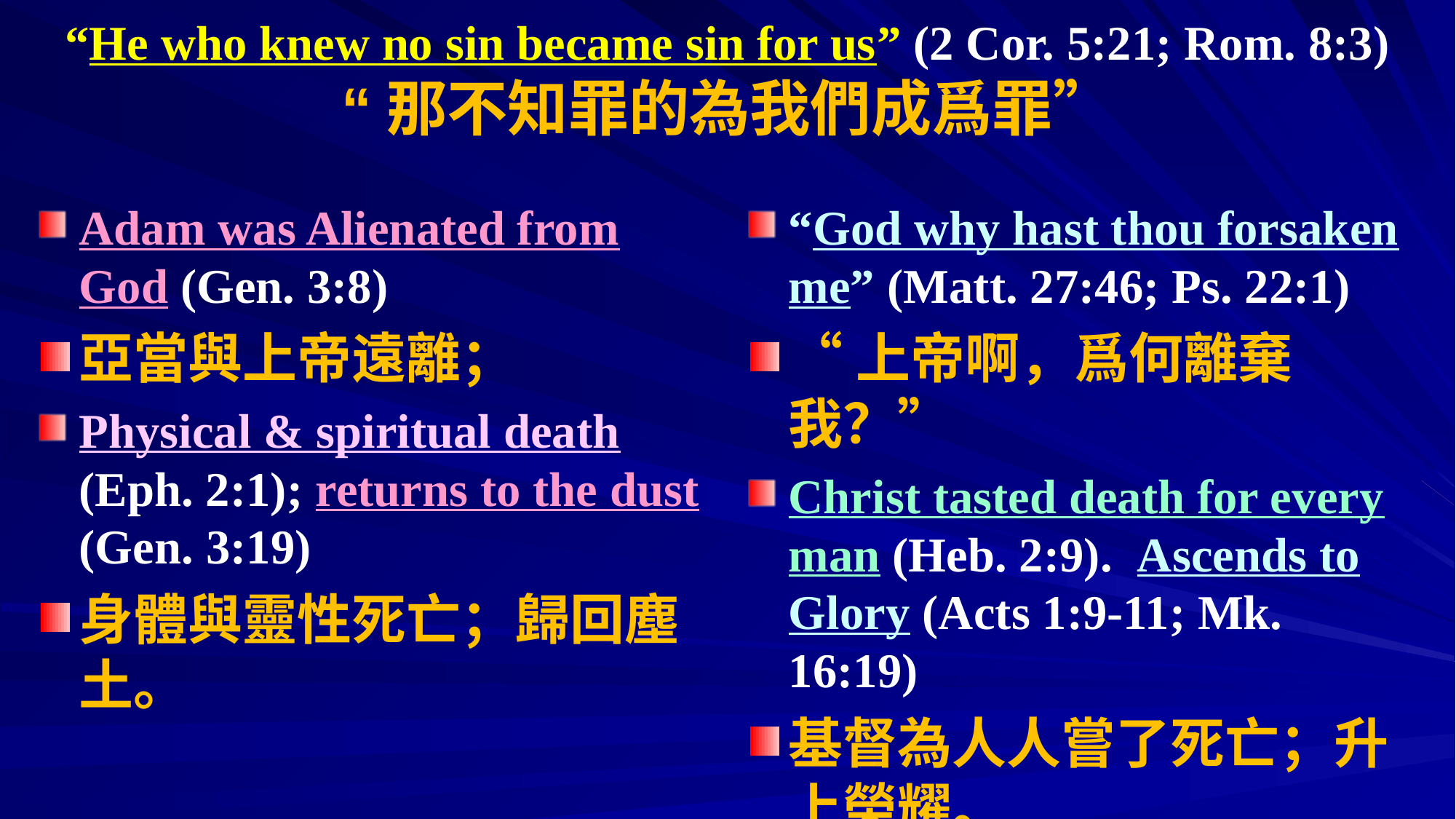

# “He who knew no sin became sin for us” (2 Cor. 5:21; Rom. 8:3) “那不知罪的為我們成爲罪”
Adam was Alienated from God (Gen. 3:8)
亞當與上帝遠離；
Physical & spiritual death (Eph. 2:1); returns to the dust (Gen. 3:19)
身體與靈性死亡；歸回塵土。
“God why hast thou forsaken me” (Matt. 27:46; Ps. 22:1)
“上帝啊，爲何離棄我？”
Christ tasted death for every man (Heb. 2:9).  Ascends to Glory (Acts 1:9-11; Mk. 16:19)
基督為人人嘗了死亡；升上榮耀。